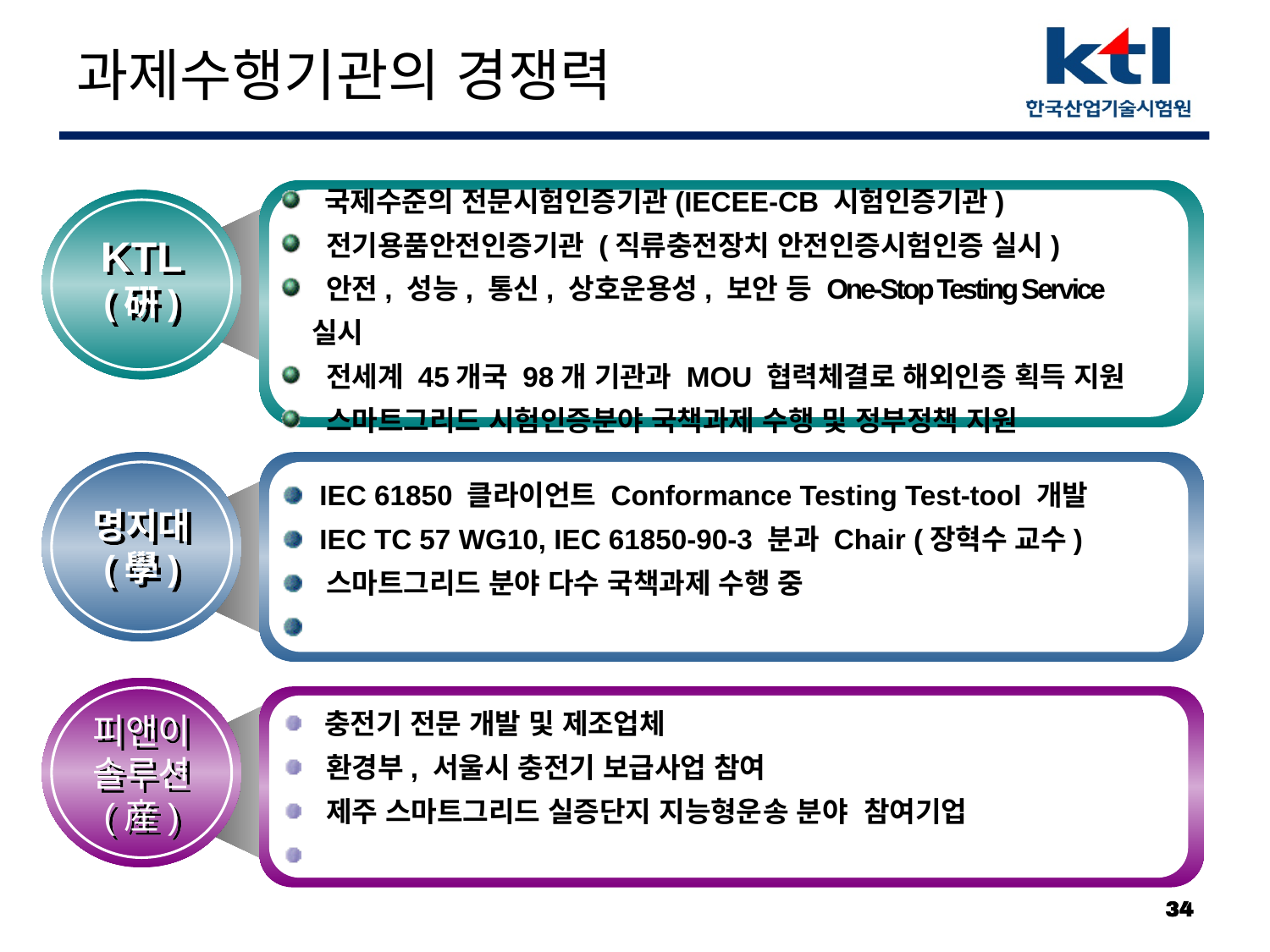

# 과제수행기관의 경쟁력

 국제수준의 전문시험인증기관(IECEE-CB 시험인증기관)
 전기용품안전인증기관 (직류충전장치 안전인증시험인증 실시)
 안전, 성능, 통신, 상호운용성, 보안 등 One-Stop Testing Service 실시
 전세계 45개국 98개 기관과 MOU 협력체결로 해외인증 획득 지원
 스마트그리드 시험인증분야 국책과제 수행 및 정부정책 지원

KTL
(硏)

 IEC 61850 클라이언트 Conformance Testing Test-tool 개발
 IEC TC 57 WG10, IEC 61850-90-3 분과 Chair (장혁수 교수)
 스마트그리드 분야 다수 국책과제 수행 중

명지대
(學)

 충전기 전문 개발 및 제조업체
 환경부, 서울시 충전기 보급사업 참여
 제주 스마트그리드 실증단지 지능형운송 분야  참여기업

피앤이
솔루션
(産)

34